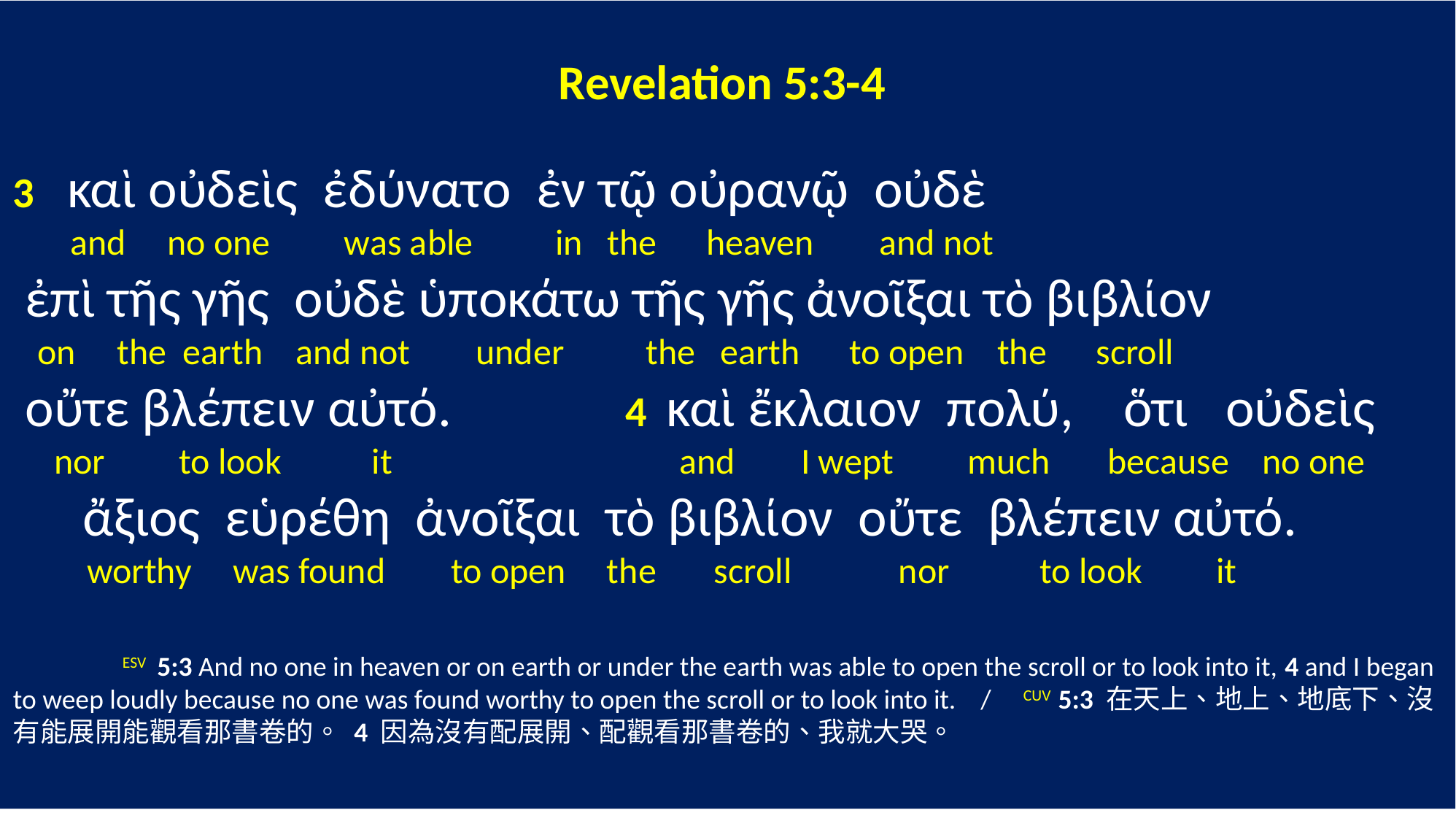

Revelation 5:3-4

3   καὶ οὐδεὶς  ἐδύνατο  ἐν τῷ οὐρανῷ  οὐδὲ
       and     no one         was able          in   the      heaven        and not
 ἐπὶ τῆς γῆς  οὐδὲ ὑποκάτω τῆς γῆς ἀνοῖξαι τὸ βιβλίον
   on     the  earth    and not        under          the   earth      to open    the      scroll
 οὔτε βλέπειν αὐτό.              4  καὶ ἔκλαιον  πολύ,    ὅτι   οὐδεὶς
     nor         to look           it                                   and        I wept         much       because    no one
      ἄξιος  εὑρέθη  ἀνοῖξαι  τὸ βιβλίον  οὔτε  βλέπειν αὐτό.
         worthy     was found        to open     the       scroll             nor           to look         it

	ESV   5:3 And no one in heaven or on earth or under the earth was able to open the scroll or to look into it, 4 and I began to weep loudly because no one was found worthy to open the scroll or to look into it.    /     CUV  5:3 在天上、地上、地底下、沒有能展開能觀看那書卷的。 4 因為沒有配展開、配觀看那書卷的、我就大哭。